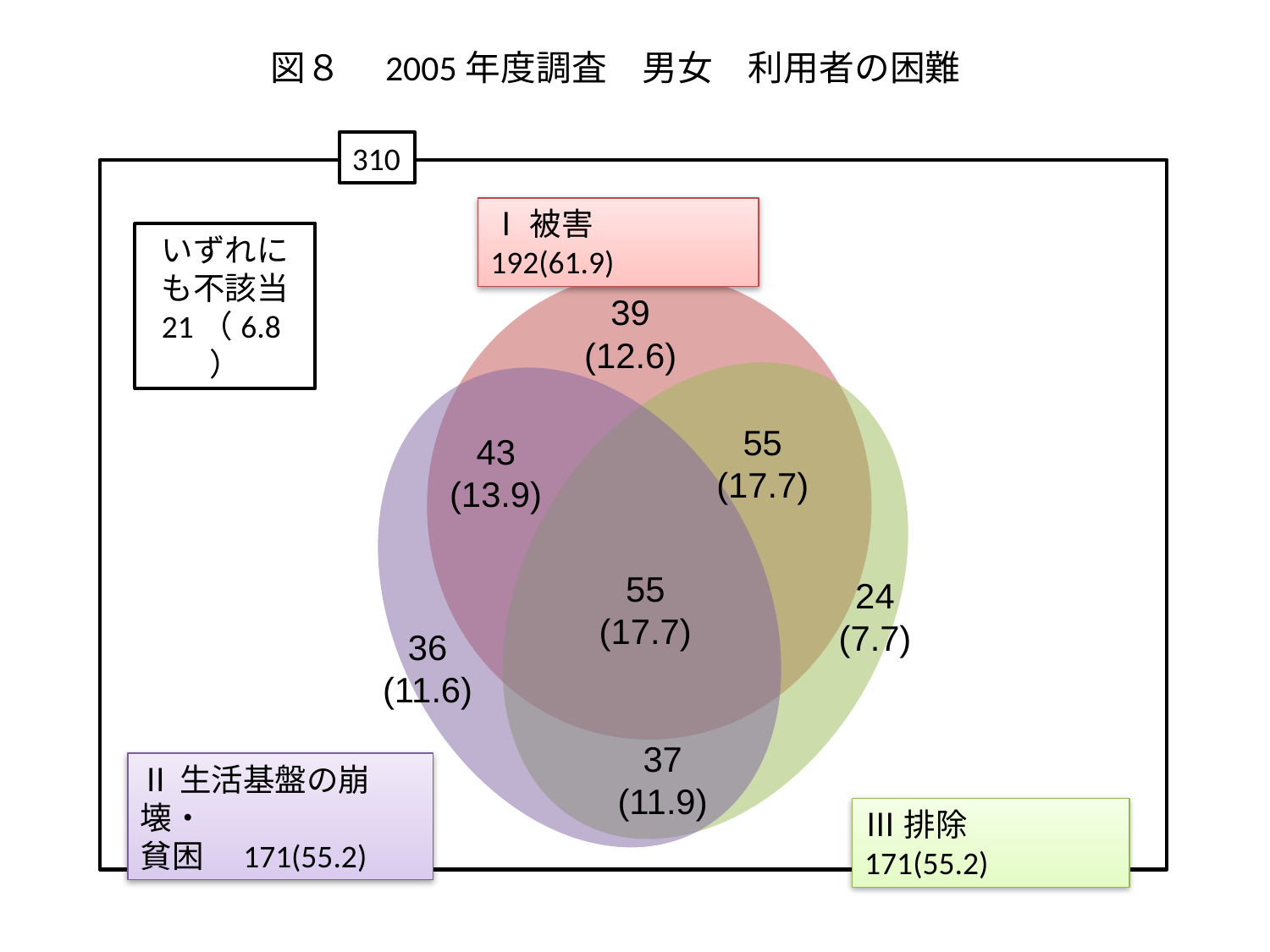

# 図８　2005年度調査　男女　利用者の困難
310

Ⅰ被害　192(61.9)
いずれにも不該当
21（6.8）
39
(12.6)
55
(17.7)
43
(13.9)
55
(17.7)
24
(7.7)

36
(11.6)
37
(11.9)
Ⅱ生活基盤の崩壊・
貧困　171(55.2)
Ⅲ排除　171(55.2)